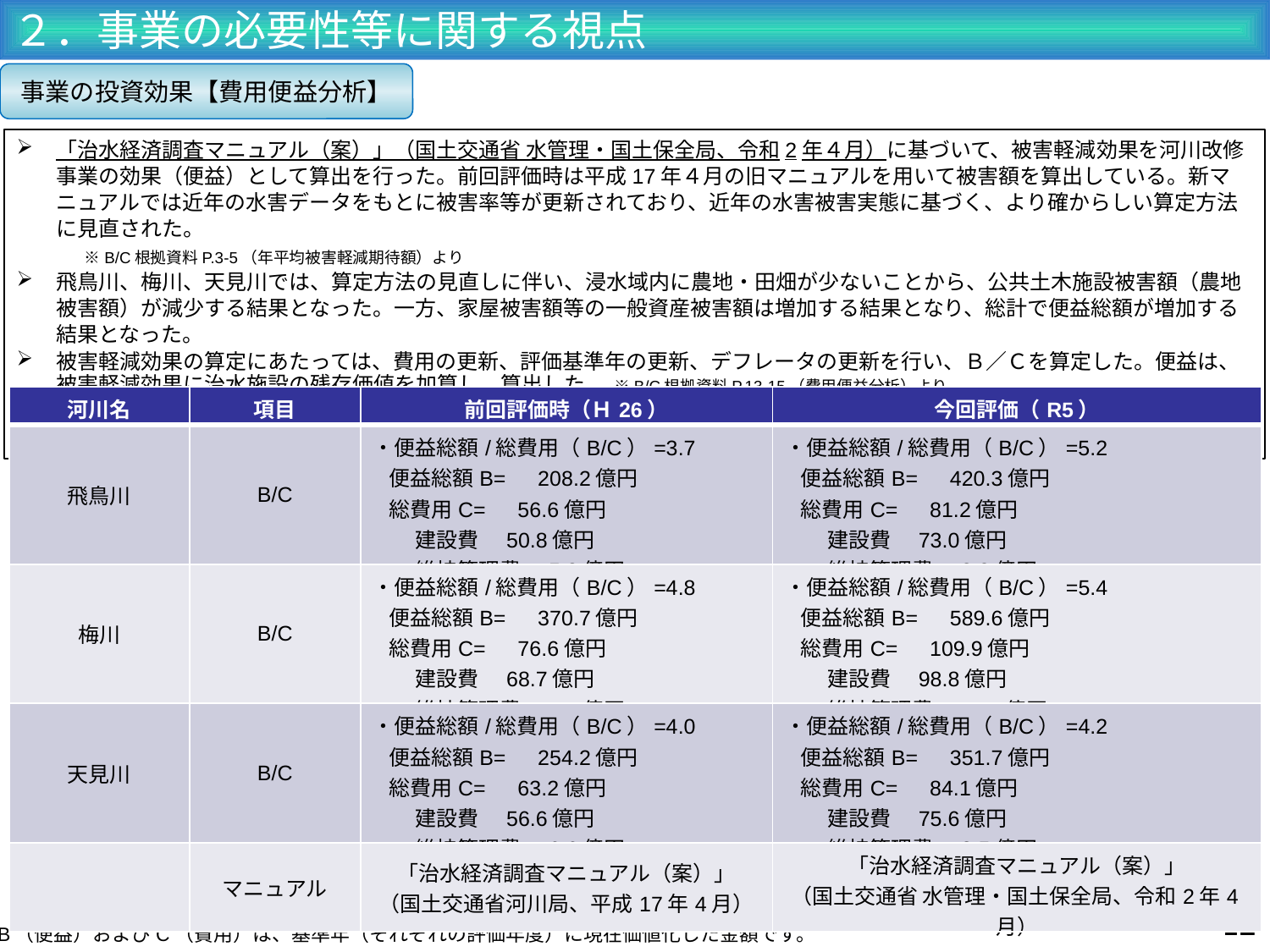

２．事業の必要性等に関する視点
事業の投資効果【費用便益分析】
「治水経済調査マニュアル（案）」（国土交通省 水管理・国土保全局、令和2年４月）に基づいて、被害軽減効果を河川改修事業の効果（便益）として算出を行った。前回評価時は平成17年４月の旧マニュアルを用いて被害額を算出している。新マニュアルでは近年の水害データをもとに被害率等が更新されており、近年の水害被害実態に基づく、より確からしい算定方法に見直された。
　　　 ※B/C根拠資料P.3-5（年平均被害軽減期待額）より
飛鳥川、梅川、天見川では、算定方法の見直しに伴い、浸水域内に農地・田畑が少ないことから、公共土木施設被害額（農地被害額）が減少する結果となった。一方、家屋被害額等の一般資産被害額は増加する結果となり、総計で便益総額が増加する結果となった。
被害軽減効果の算定にあたっては、費用の更新、評価基準年の更新、デフレータの更新を行い、Ｂ／Ｃを算定した。便益は、被害軽減効果に治水施設の残存価値を加算し、算出した。 ※B/C根拠資料P.13-15（費用便益分析）より
事業費の増加を考慮して費用対効果を算出したところ、今回評価におけるＢ／Ｃは5.2（飛鳥川）、5.4（梅川）、4.2（天見川）となった。
| 河川名 | 項目 | 前回評価時（Ｈ26） | 今回評価（R5） |
| --- | --- | --- | --- |
| 飛鳥川 | B/C | ・便益総額/総費用（B/C）=3.7 便益総額B=　208.2億円 総費用C=　56.6億円 　　建設費　50.8億円 　　維持管理費　5.8億円 | ・便益総額/総費用（B/C）=5.2 便益総額B=　420.3億円 総費用C=　81.2億円 　　建設費　73.0億円 　　維持管理費　8.2億円 |
| 梅川 | B/C | ・便益総額/総費用（B/C）=4.8 便益総額B=　370.7億円 総費用C=　76.6億円 　　建設費　68.7億円 　　維持管理費　7.9億円 | ・便益総額/総費用（B/C）=5.4 便益総額B=　589.6億円 総費用C=　109.9億円 　　建設費　98.8億円 　　維持管理費　11.1億円 |
| 天見川 | B/C | ・便益総額/総費用（B/C）=4.0 便益総額B=　254.2億円 総費用C=　63.2億円 　　建設費　56.6億円 　　維持管理費　6.6億円 | ・便益総額/総費用（B/C）=4.2 便益総額B=　351.7億円 総費用C=　84.1億円 　　建設費　75.6億円 　　維持管理費　8.5億円 |
|  | マニュアル | 「治水経済調査マニュアル（案）」 （国土交通省河川局、平成17年4月） | 「治水経済調査マニュアル（案）」 （国土交通省 水管理・国土保全局、令和2年4月） |
12
※B（便益）およびC（費用）は、基準年（それぞれの評価年度）に現在価値化した金額です。